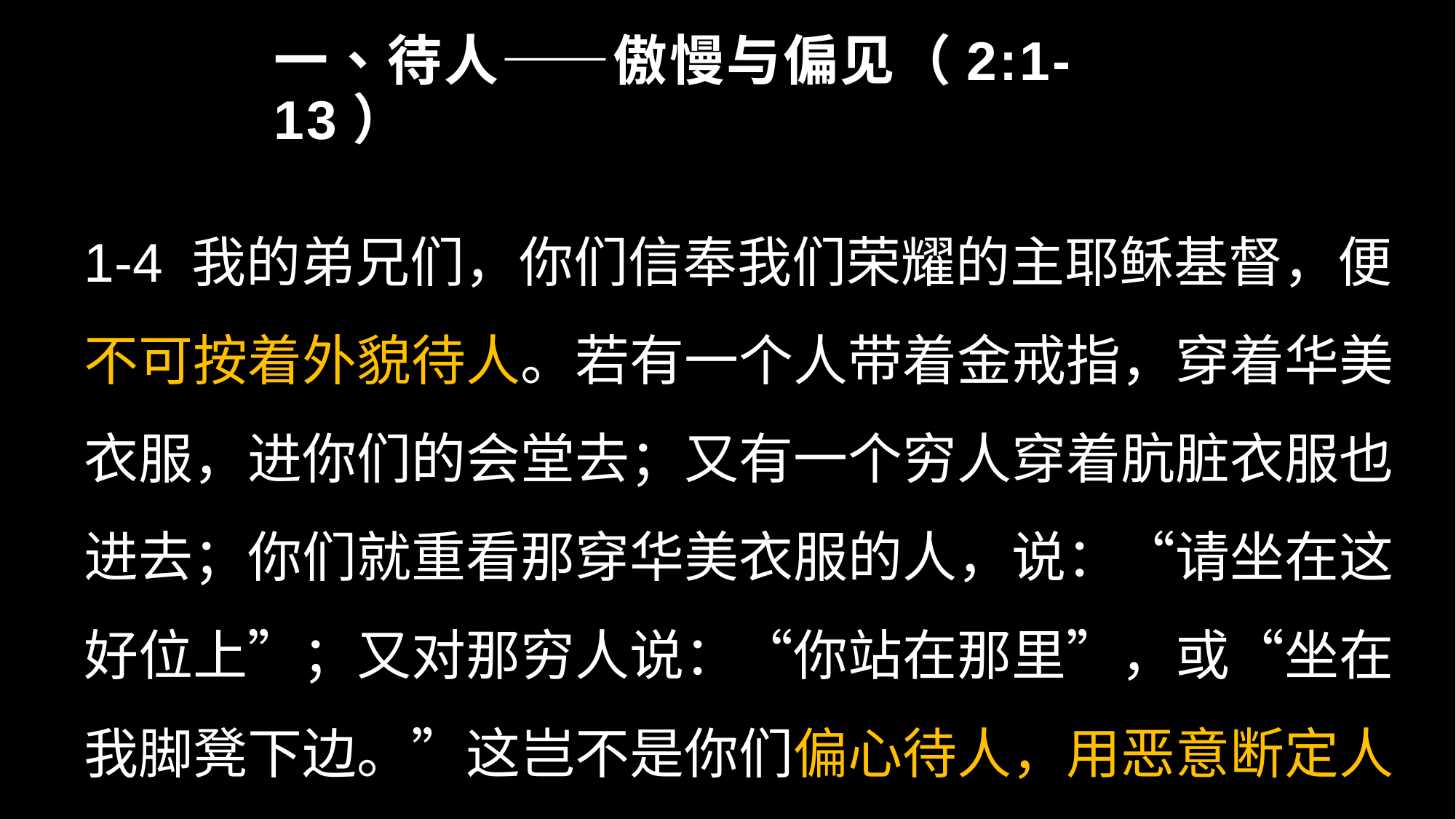

# 一、待人——傲慢与偏见（2:1-13）
1-4 我的弟兄们，你们信奉我们荣耀的主耶稣基督，便不可按着外貌待人。若有一个人带着金戒指，穿着华美衣服，进你们的会堂去；又有一个穷人穿着肮脏衣服也进去；你们就重看那穿华美衣服的人，说：“请坐在这好位上”；又对那穷人说：“你站在那里”，或“坐在我脚凳下边。”这岂不是你们偏心待人，用恶意断定人吗？